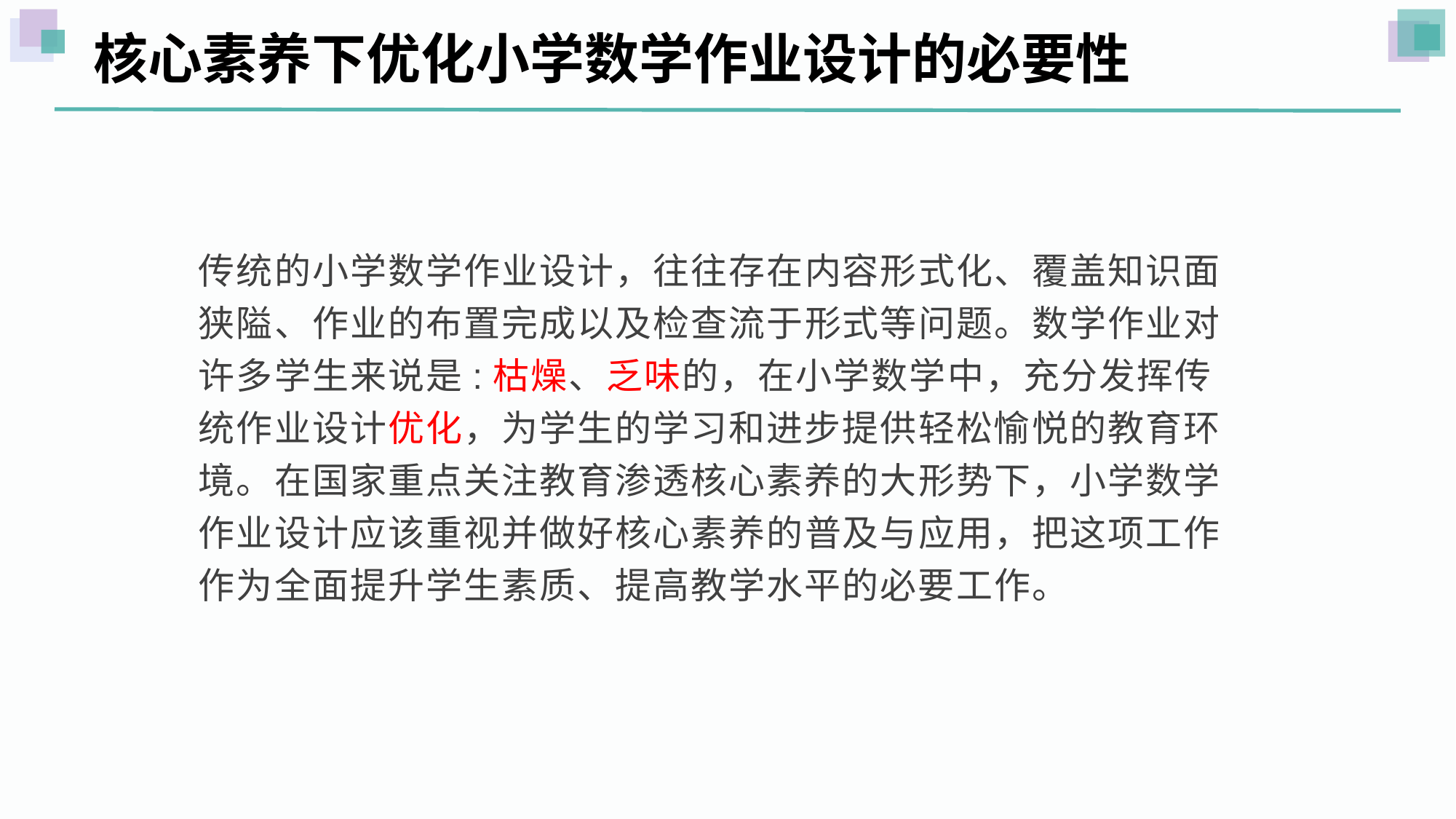

核心素养下优化小学数学作业设计的必要性
传统的小学数学作业设计，往往存在内容形式化、覆盖知识面狭隘、作业的布置完成以及检查流于形式等问题。数学作业对许多学生来说是:枯燥、乏味的，在小学数学中，充分发挥传统作业设计优化，为学生的学习和进步提供轻松愉悦的教育环境。在国家重点关注教育渗透核心素养的大形势下，小学数学作业设计应该重视并做好核心素养的普及与应用，把这项工作作为全面提升学生素质、提高教学水平的必要工作。